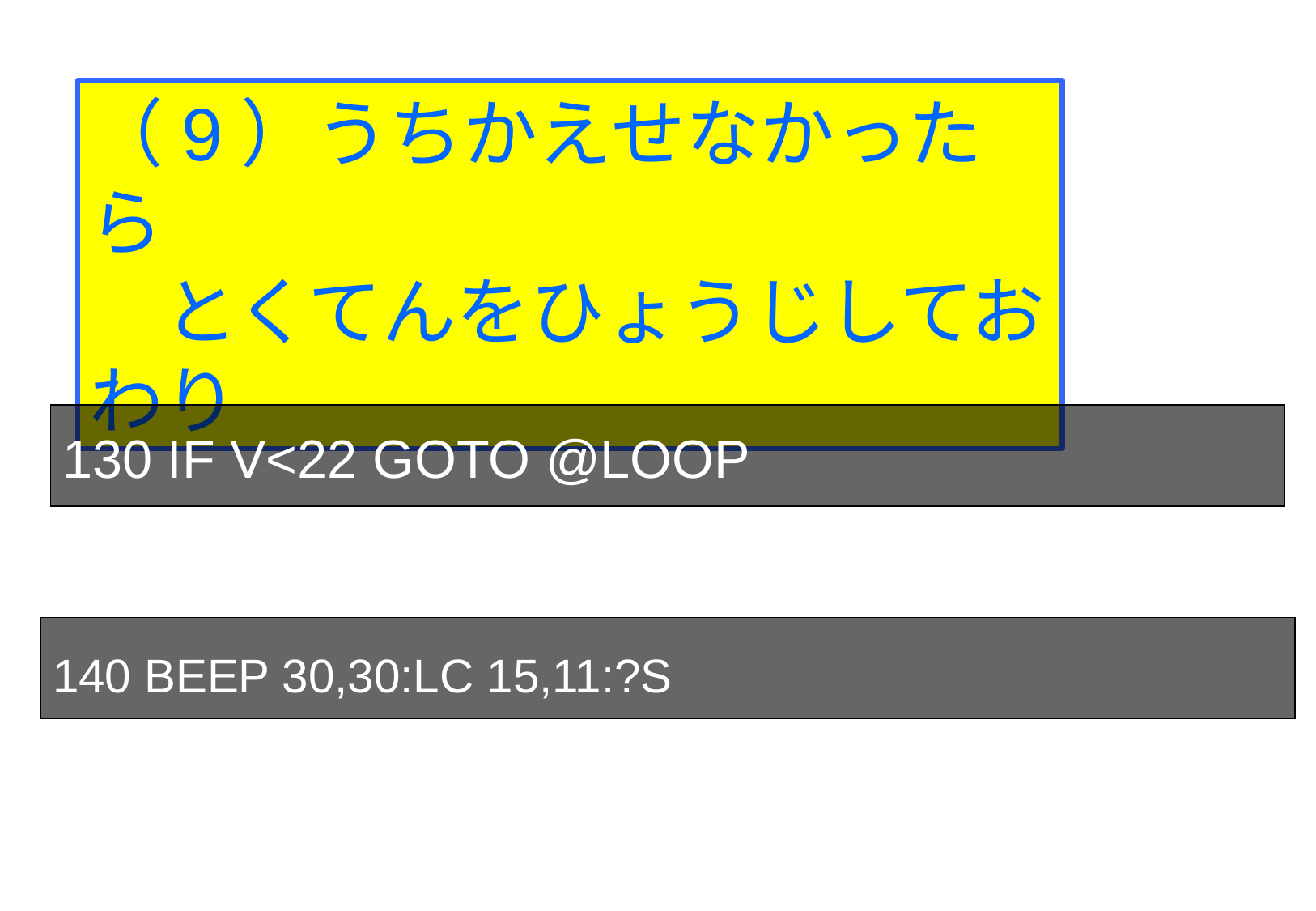

（9）うちかえせなかったら
　とくてんをひょうじしておわり
130 IF V<22 GOTO @LOOP
140 BEEP 30,30:LC 15,11:?S